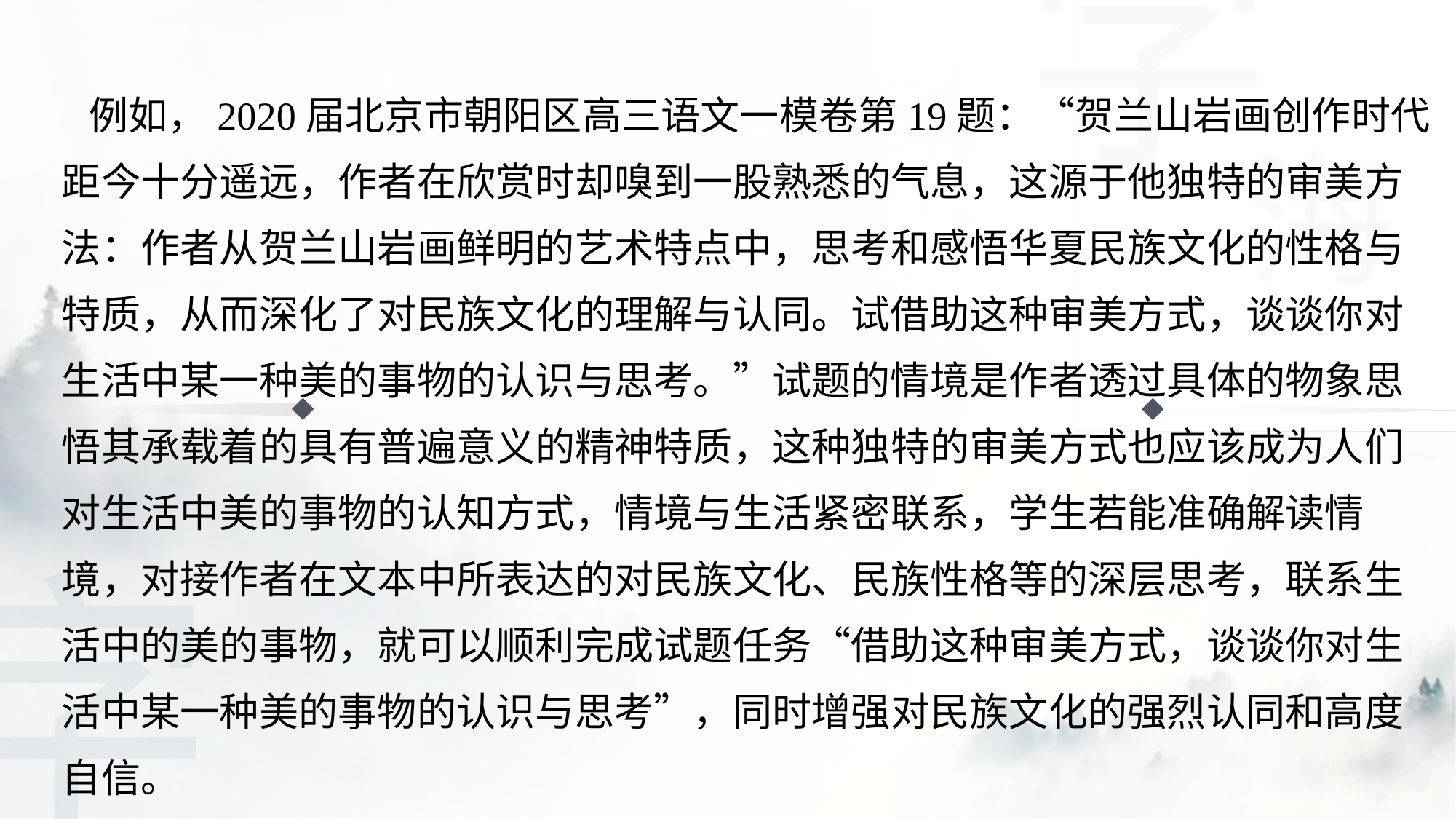

例如，2020届北京市朝阳区高三语文一模卷第19题：“贺兰山岩画创作时代距今十分遥远，作者在欣赏时却嗅到一股熟悉的气息，这源于他独特的审美方法：作者从贺兰山岩画鲜明的艺术特点中，思考和感悟华夏民族文化的性格与特质，从而深化了对民族文化的理解与认同。试借助这种审美方式，谈谈你对生活中某一种美的事物的认识与思考。”试题的情境是作者透过具体的物象思悟其承载着的具有普遍意义的精神特质，这种独特的审美方式也应该成为人们对生活中美的事物的认知方式，情境与生活紧密联系，学生若能准确解读情境，对接作者在文本中所表达的对民族文化、民族性格等的深层思考，联系生活中的美的事物，就可以顺利完成试题任务“借助这种审美方式，谈谈你对生活中某一种美的事物的认识与思考”，同时增强对民族文化的强烈认同和高度自信。